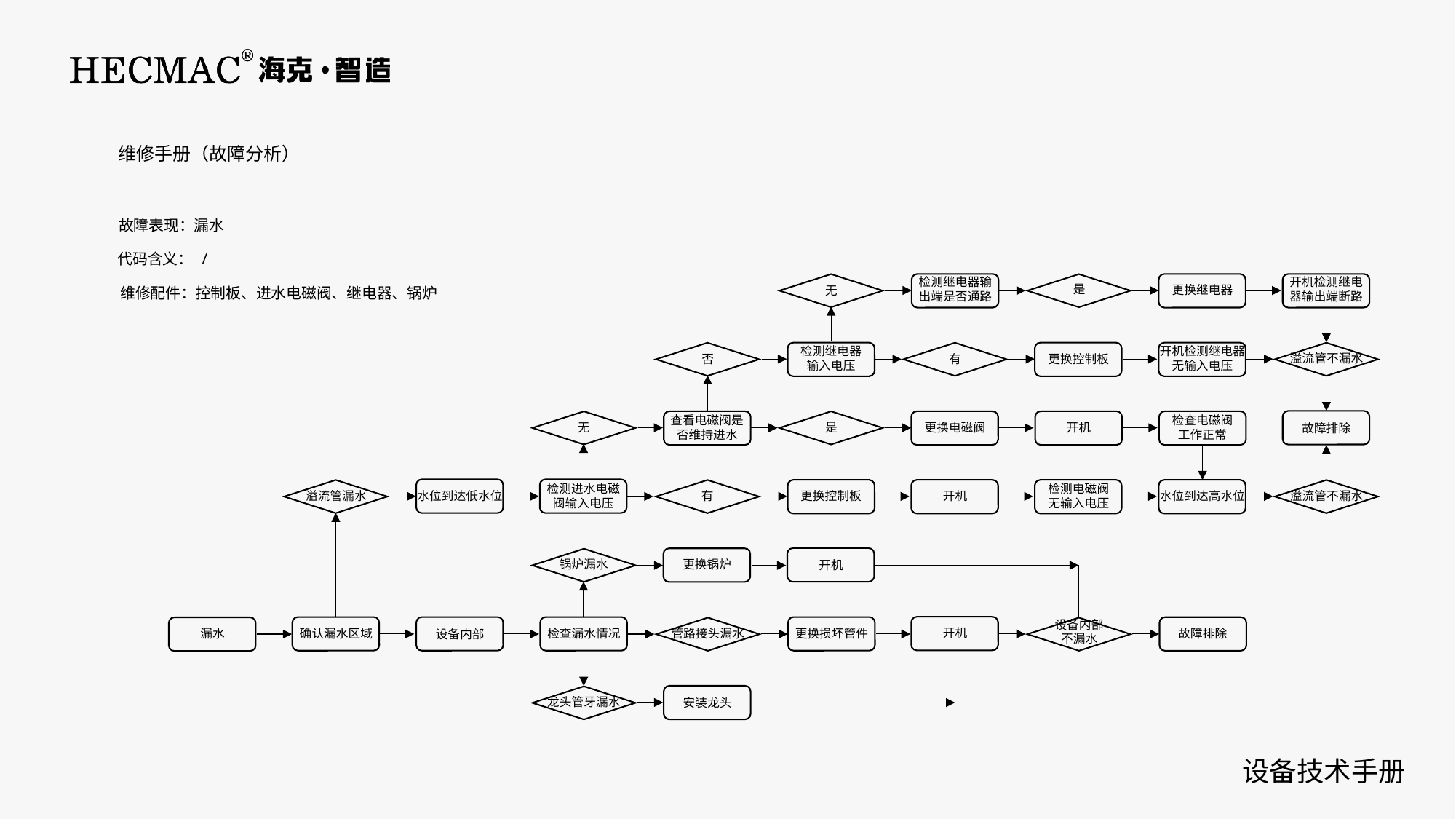

维修手册（故障分析）
故障表现：漏水
代码含义： /
检测继电器输
出端是否通路
开机检测继电
器输出端断路

是
更换继电器
无
维修配件：控制板、进水电磁阀、继电器、锅炉
检测继电器
输入电压
开机检测继电器
无输入电压

溢流管不漏水
更换控制板
否
有
查看电磁阀是
否维持进水
检查电磁阀
工作正常

更换电磁阀
开机
无
是
故障排除
检测进水电磁
阀输入电压
检测电磁阀
无输入电压

水位到达低水位
水位到达高水位
开机
有
溢流管不漏水
更换控制板
溢流管漏水

更换锅炉
锅炉漏水
开机
设备内部
不漏水

开机
管路接头漏水
漏水
更换损坏管件
故障排除
确认漏水区域
检查漏水情况
设备内部

龙头管牙漏水
安装龙头